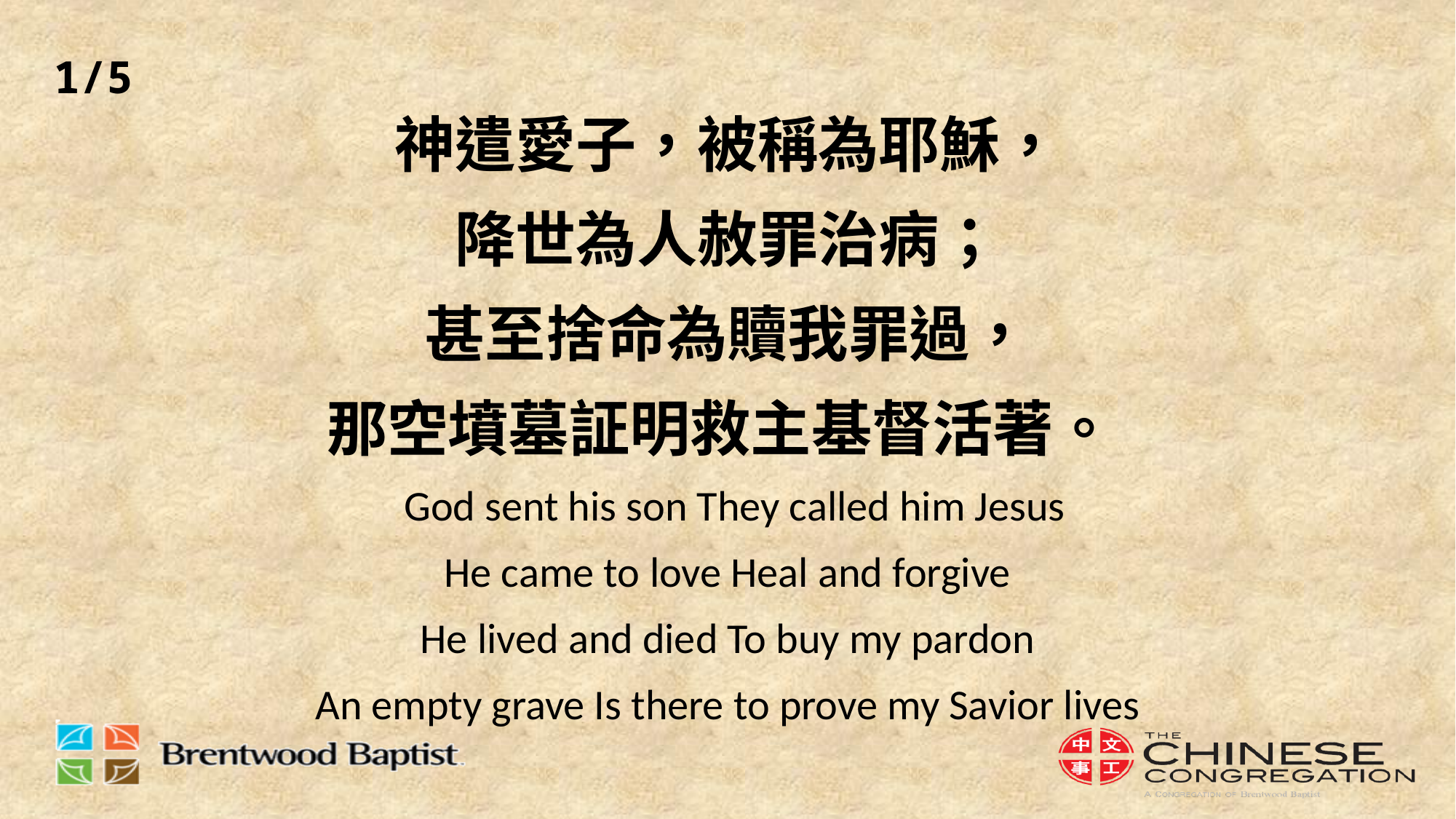

1/5
# 神遣愛子，被稱為耶穌， 降世為人赦罪治病； 甚至捨命為贖我罪過， 那空墳墓証明救主基督活著。 God sent his son They called him Jesus He came to love Heal and forgive He lived and died To buy my pardon An empty grave Is there to prove my Savior lives